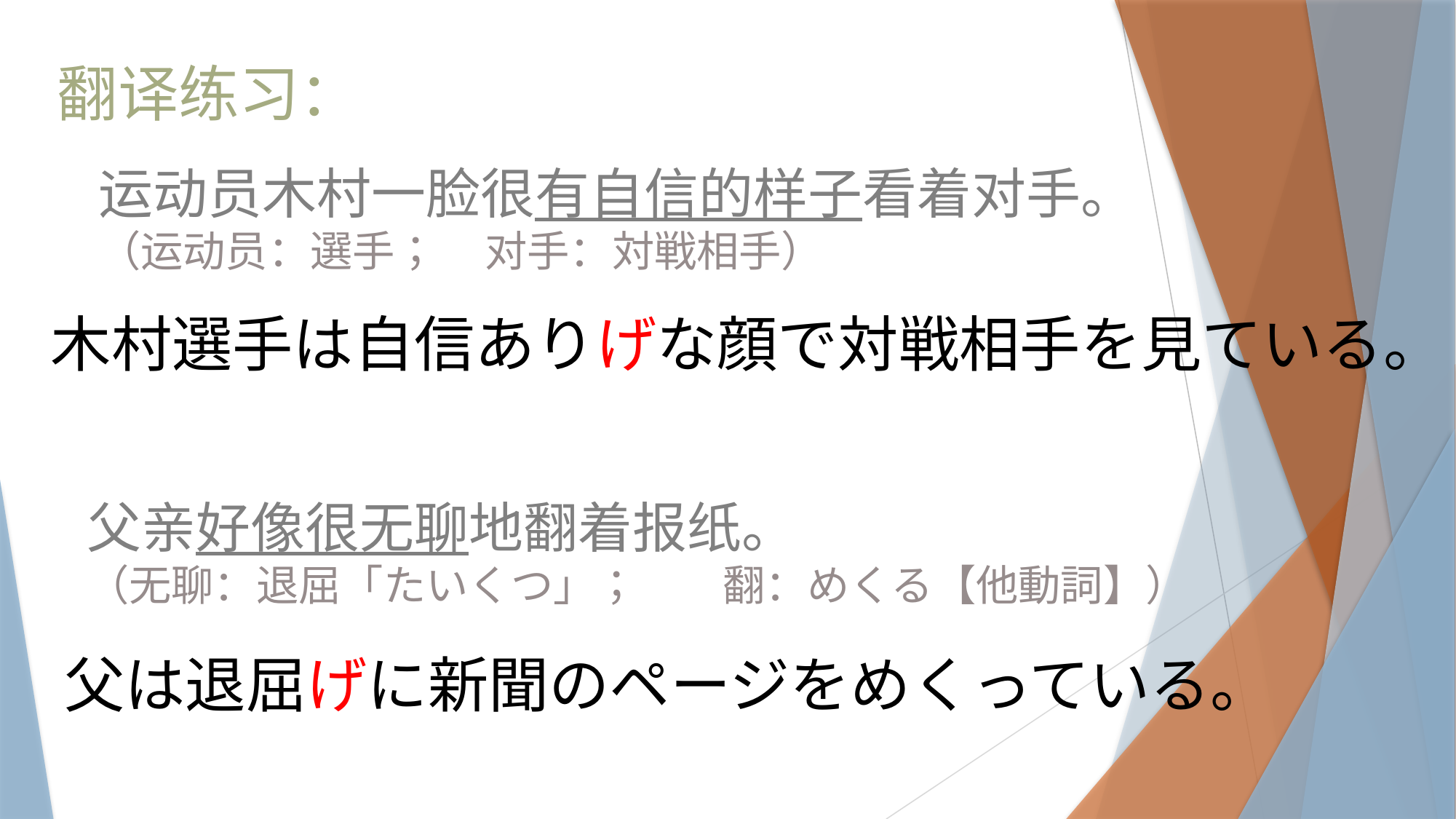

翻译练习：
运动员木村一脸很有自信的样子看着对手。
（运动员：選手；     对手：対戦相手）
木村選手は自信ありげな顔で対戦相手を見ている。
父亲好像很无聊地翻着报纸。
（无聊：退屈「たいくつ」；　　翻：めくる【他動詞】）
父は退屈げに新聞のページをめくっている。